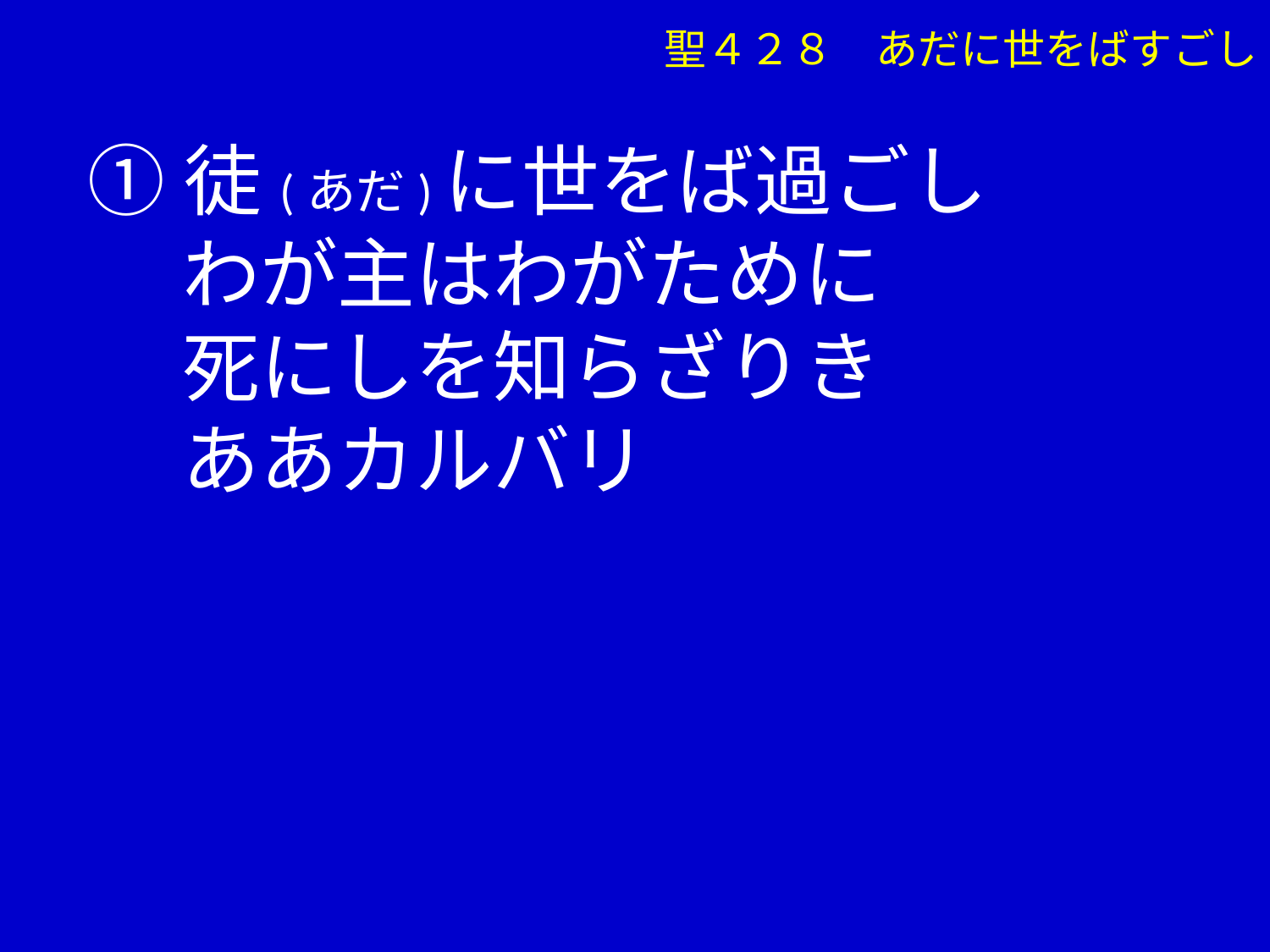

聖４２８　あだに世をばすごし
①徒(あだ)に世をば過ごし
　 わが主はわがために
　 死にしを知らざりき
　 ああカルバリ